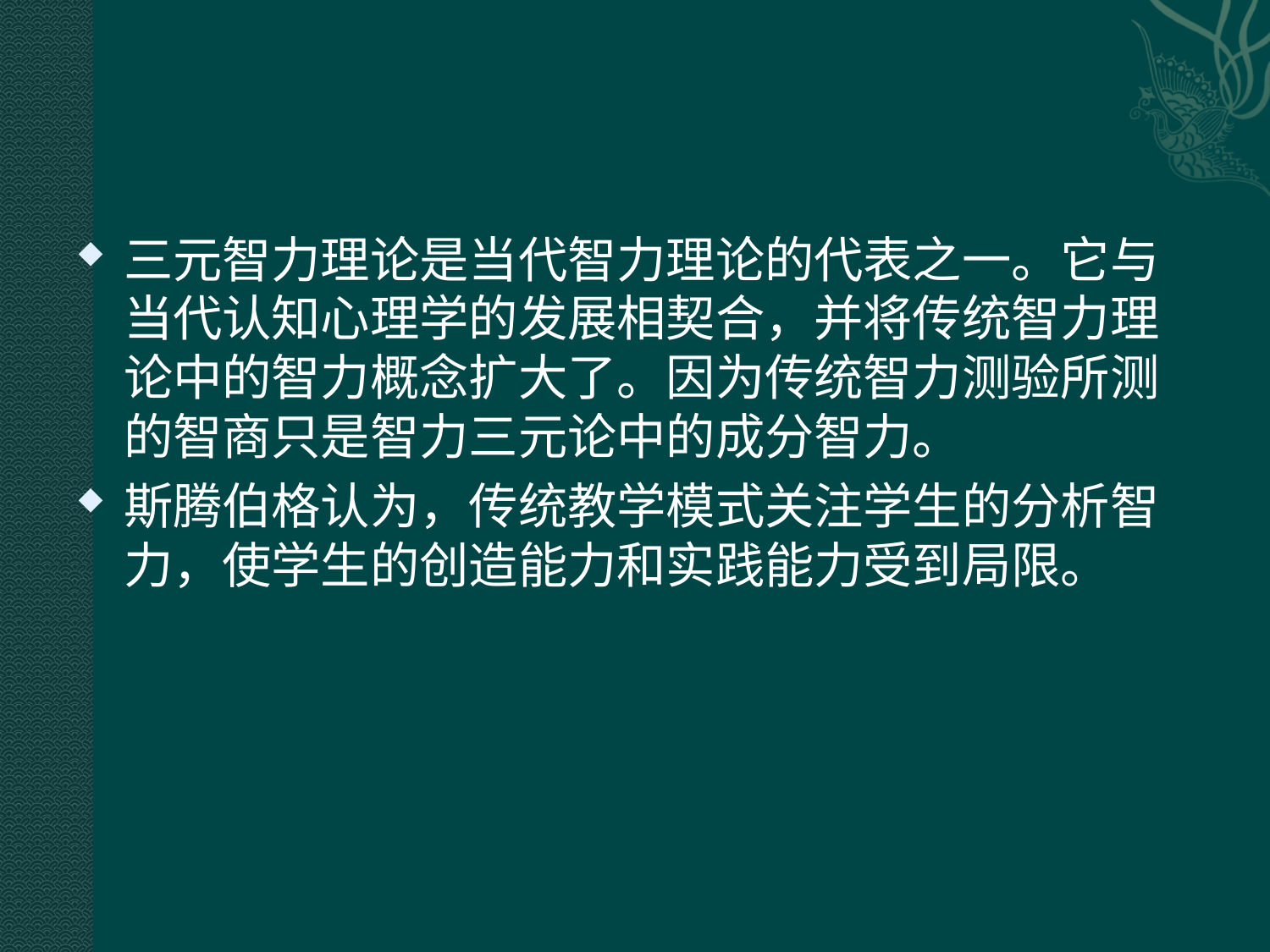

#
三元智力理论是当代智力理论的代表之一。它与当代认知心理学的发展相契合，并将传统智力理论中的智力概念扩大了。因为传统智力测验所测的智商只是智力三元论中的成分智力。
斯腾伯格认为，传统教学模式关注学生的分析智力，使学生的创造能力和实践能力受到局限。